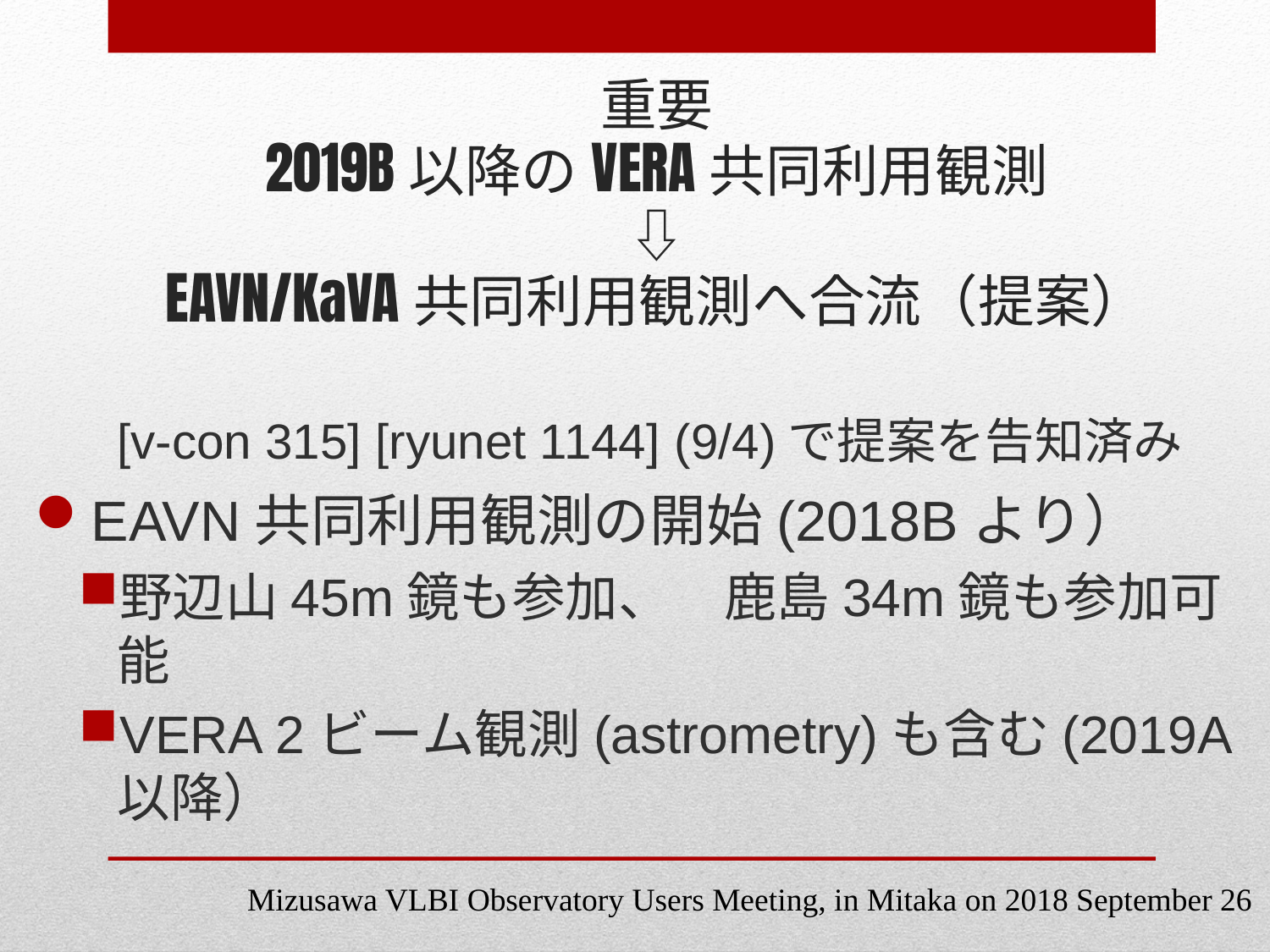

# 重要 2019B以降のVERA共同利用観測 ⇩ EAVN/KaVA共同利用観測へ合流（提案）
 [v-con 315] [ryunet 1144] (9/4)で提案を告知済み
EAVN共同利用観測の開始(2018Bより）
野辺山45m鏡も参加、　鹿島34m鏡も参加可能
VERA 2ビーム観測(astrometry)も含む(2019A以降）
Mizusawa VLBI Observatory Users Meeting, in Mitaka on 2018 September 26